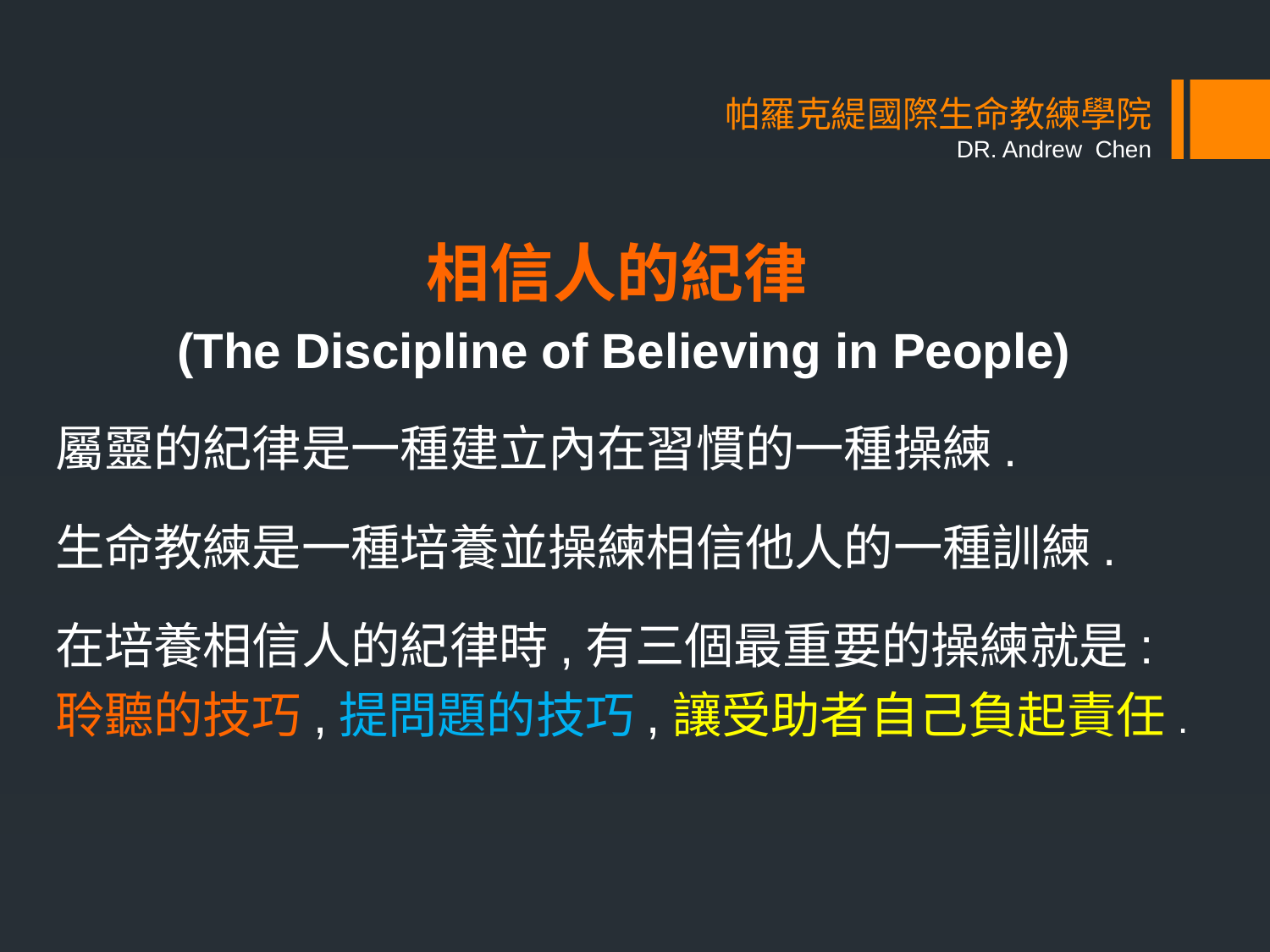

# 帕羅克緹國際生命教練學院 DR. Andrew  Chen

相信人的紀律
(The Discipline of Believing in People)

屬靈的紀律是一種建立內在習慣的一種操練.

生命教練是一種培養並操練相信他人的一種訓練.

在培養相信人的紀律時,有三個最重要的操練就是:
聆聽的技巧,提問題的技巧,讓受助者自己負起責任.